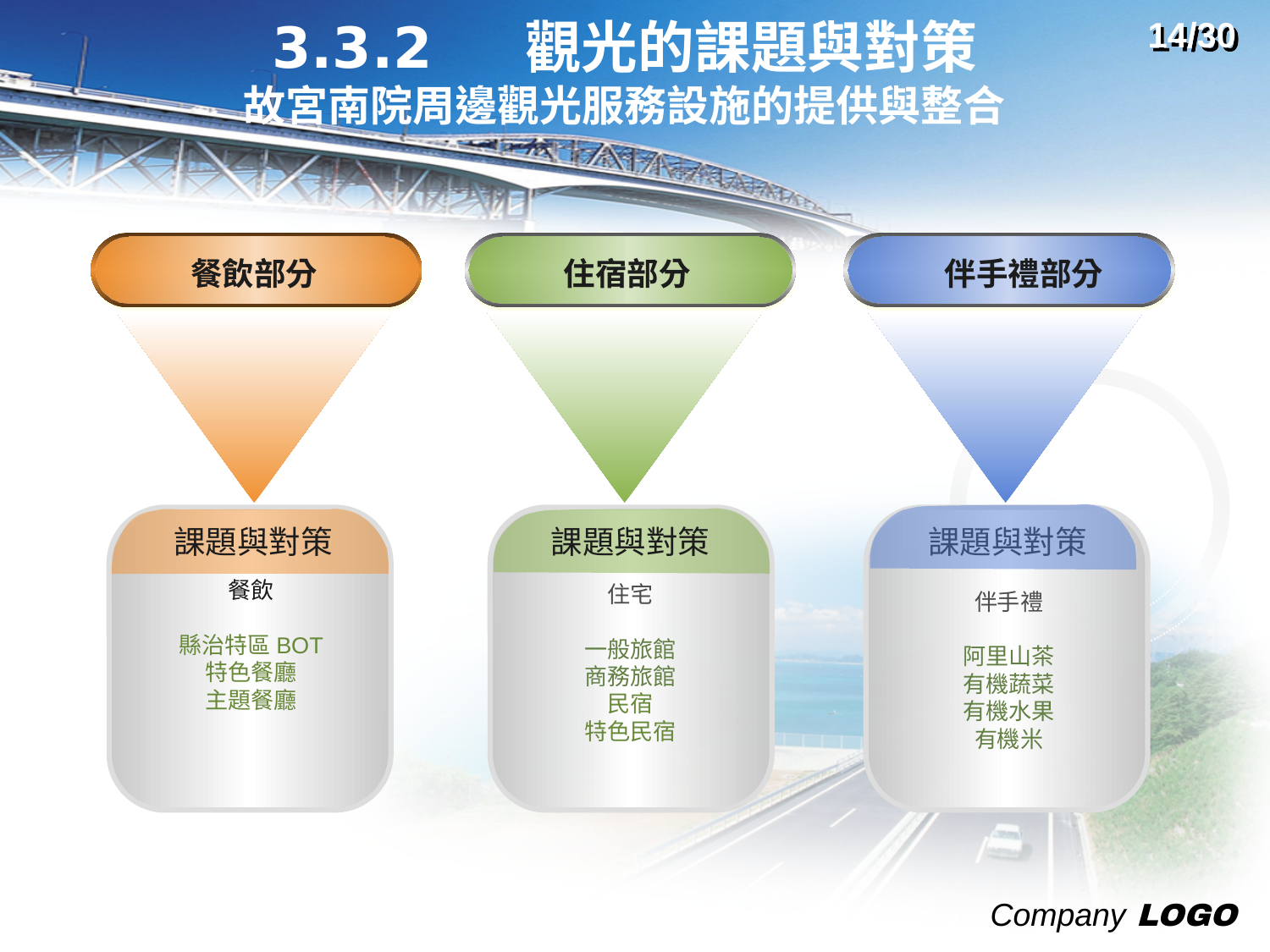

14/30
# 3.3.2    觀光的課題與對策 故宮南院周邊觀光服務設施的提供與整合

餐飲部分
住宿部分
伴手禮部分

課題與對策
課題與對策
課題與對策

餐飲

縣治特區BOT
特色餐廳
主題餐廳
住宅

一般旅館
商務旅館
民宿
特色民宿

伴手禮

阿里山茶
有機蔬菜
有機水果
有機米